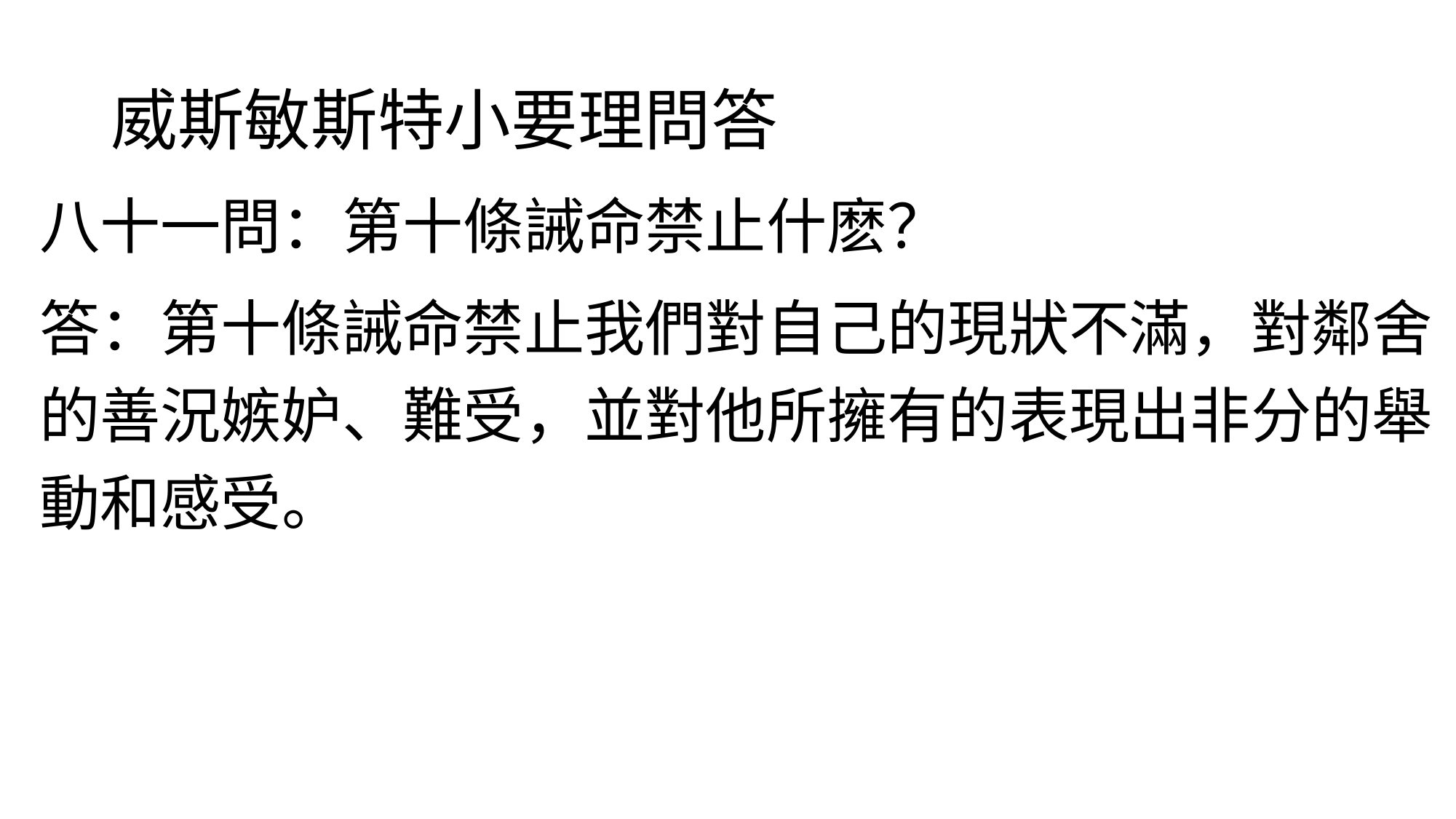

# 威斯敏斯特小要理問答
八十一問：第十條誡命禁止什麽？
答：第十條誡命禁止我們對自己的現狀不滿，對鄰舍的善況嫉妒、難受，並對他所擁有的表現出非分的舉動和感受。